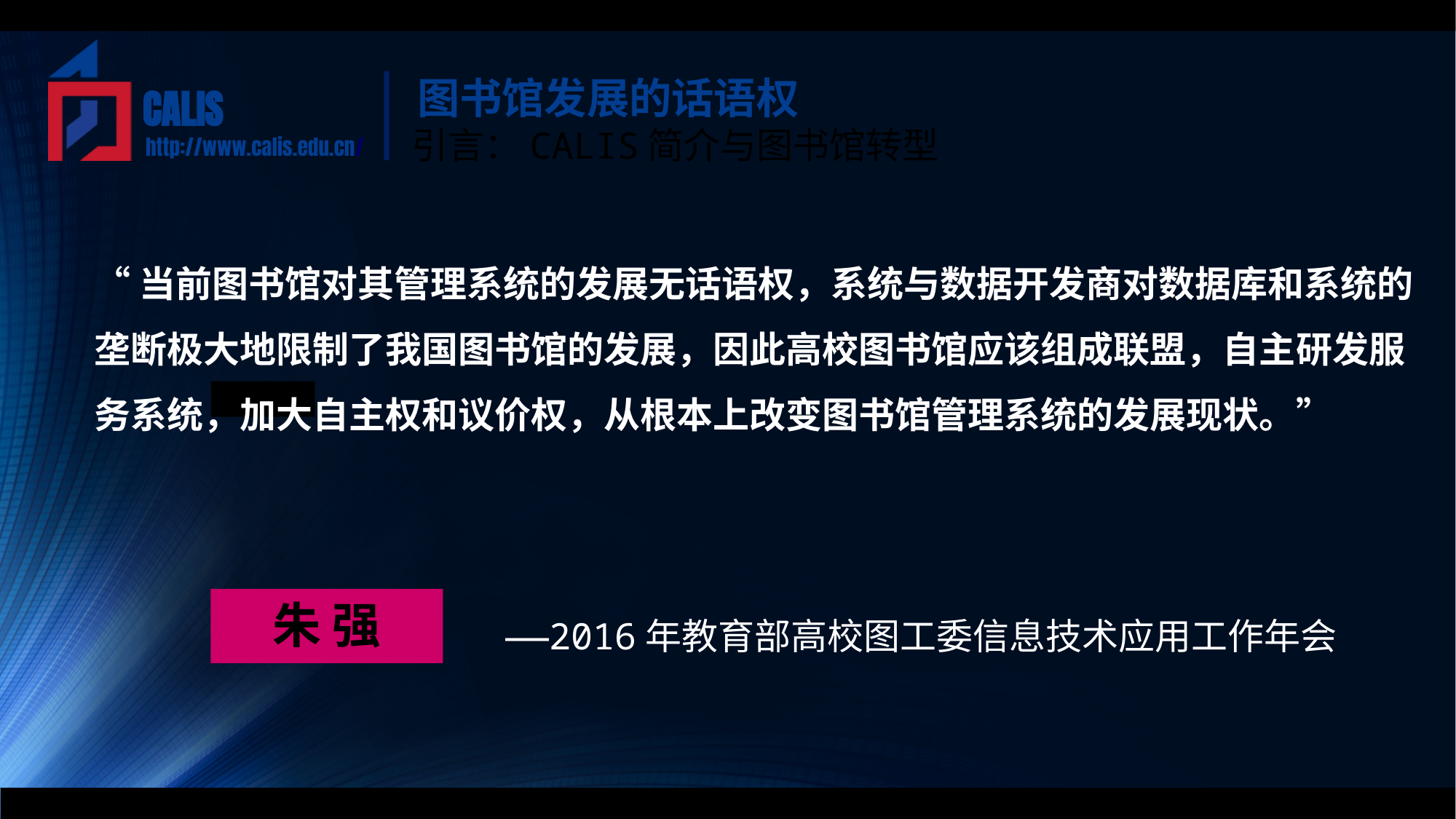

图书馆发展的话语权
引言：CALIS简介与图书馆转型
“当前图书馆对其管理系统的发展无话语权，系统与数据开发商对数据库和系统的垄断极大地限制了我国图书馆的发展，因此高校图书馆应该组成联盟，自主研发服务系统，加大自主权和议价权，从根本上改变图书馆管理系统的发展现状。”

朱 强
——2016年教育部高校图工委信息技术应用工作年会